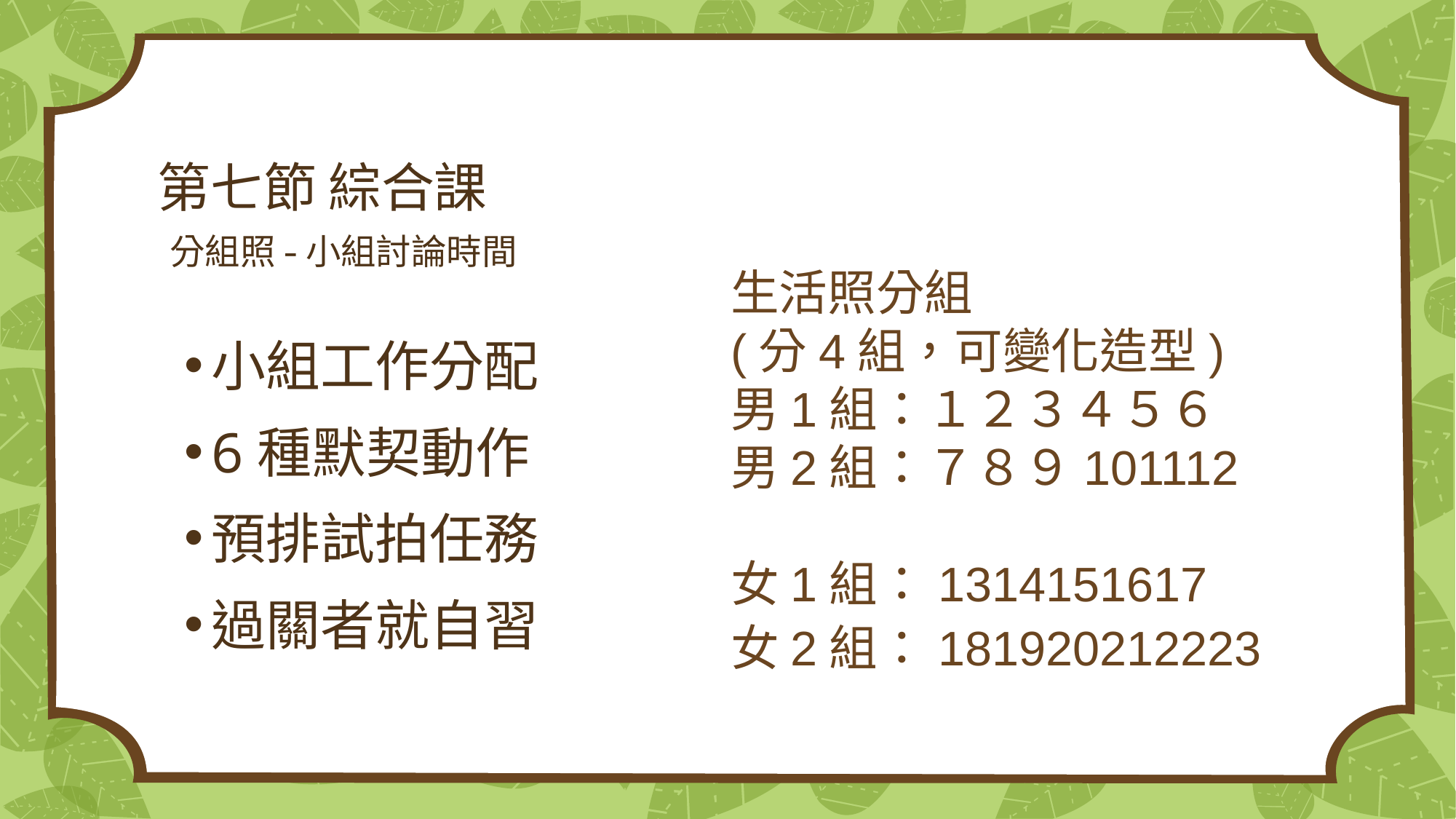

# 第七節 綜合課 分組照-小組討論時間
生活照分組
(分4組，可變化造型)
男1組：１２３４５６
男2組：７８９101112

女1組：1314151617
女2組：181920212223
小組工作分配
6種默契動作
預排試拍任務
過關者就自習